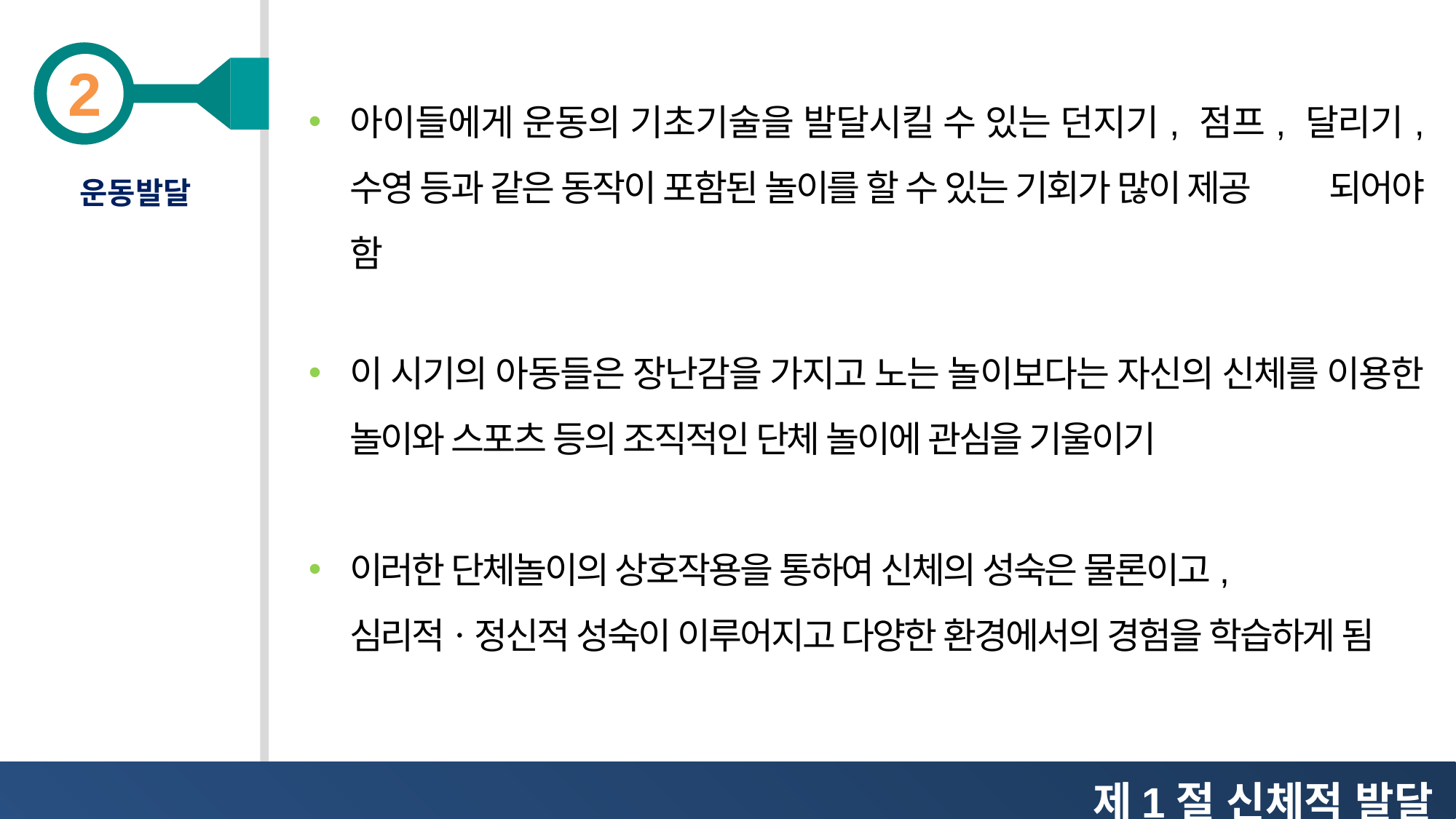

아이들에게 운동의 기초기술을 발달시킬 수 있는 던지기, 점프, 달리기, 수영 등과 같은 동작이 포함된 놀이를 할 수 있는 기회가 많이 제공          되어야 함

이 시기의 아동들은 장난감을 가지고 노는 놀이보다는 자신의 신체를 이용한 놀이와 스포츠 등의 조직적인 단체 놀이에 관심을 기울이기

이러한 단체놀이의 상호작용을 통하여 신체의 성숙은 물론이고, 심리적ㆍ정신적 성숙이 이루어지고 다양한 환경에서의 경험을 학습하게 됨
운동발달
제1절 신체적 발달